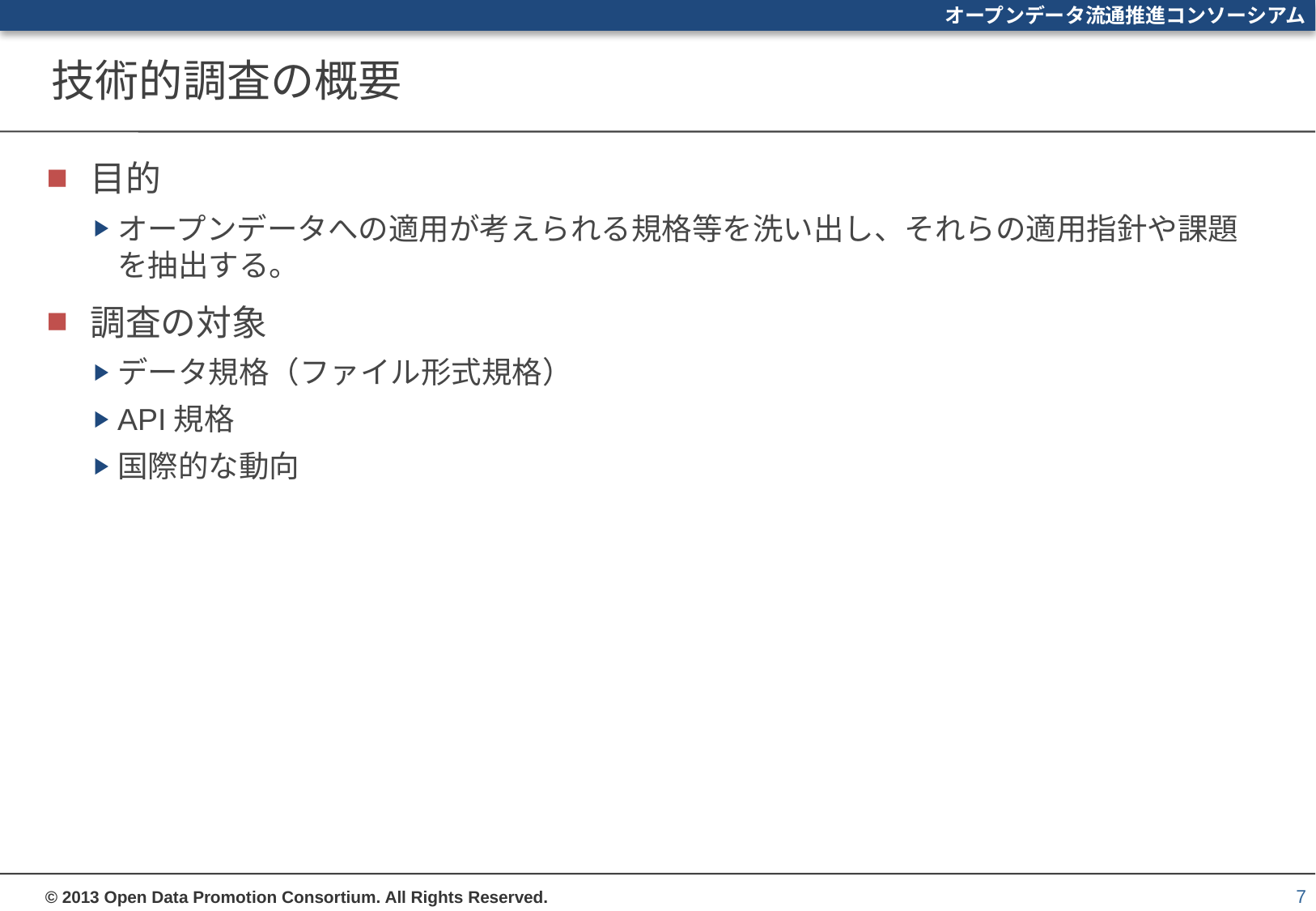

# 技術的調査の概要
目的
オープンデータへの適用が考えられる規格等を洗い出し、それらの適用指針や課題を抽出する。
調査の対象
データ規格（ファイル形式規格）
API規格
国際的な動向
7